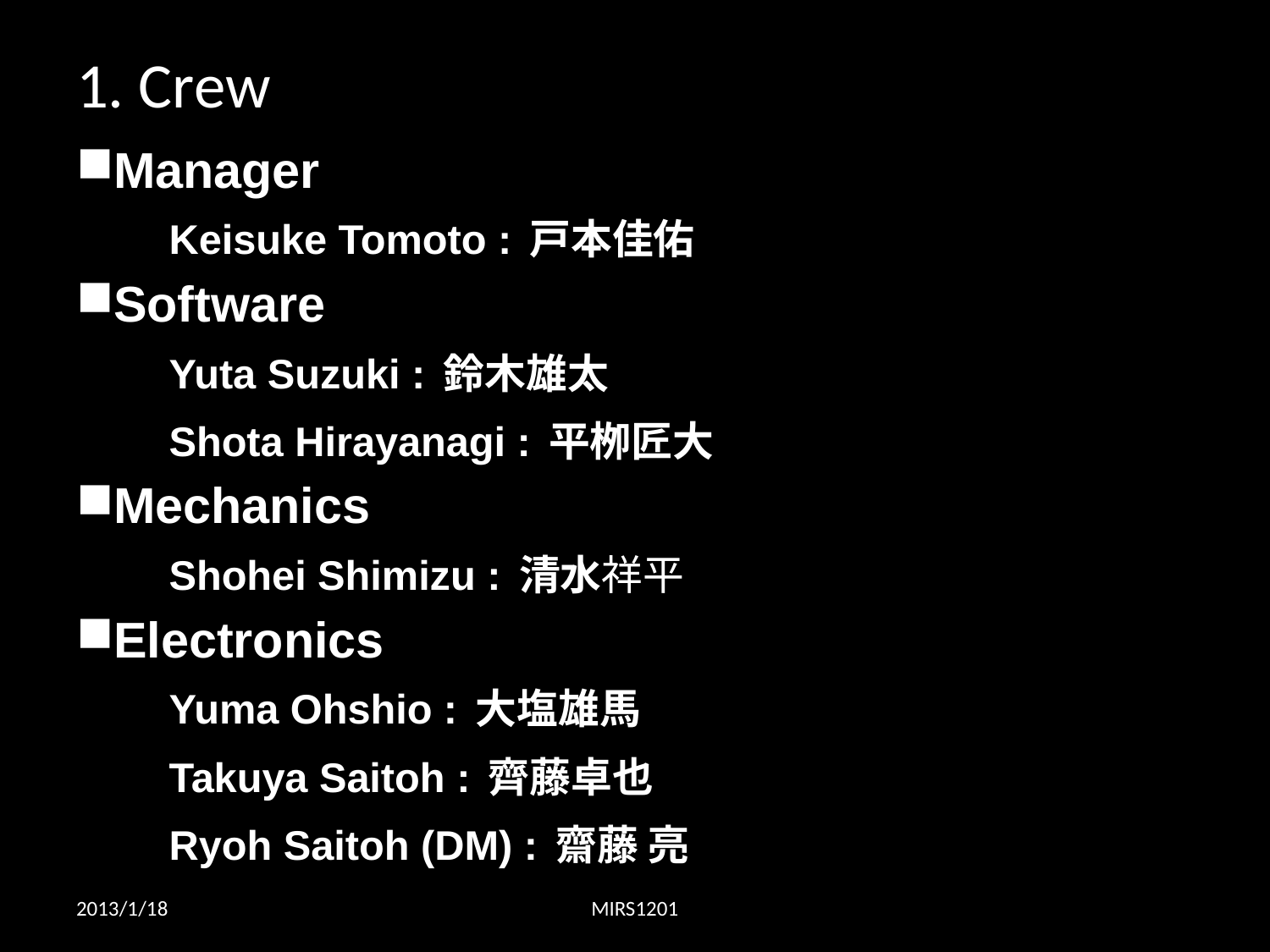

1. Crew
Manager
	Keisuke Tomoto : 戸本佳佑
Software
	Yuta Suzuki : 鈴木雄太
	Shota Hirayanagi : 平栁匠大
Mechanics
	Shohei Shimizu : 清水祥平
Electronics
	Yuma Ohshio : 大塩雄馬
	Takuya Saitoh : 齊藤卓也
	Ryoh Saitoh (DM) : 齋藤 亮

2013/1/18
MIRS1201